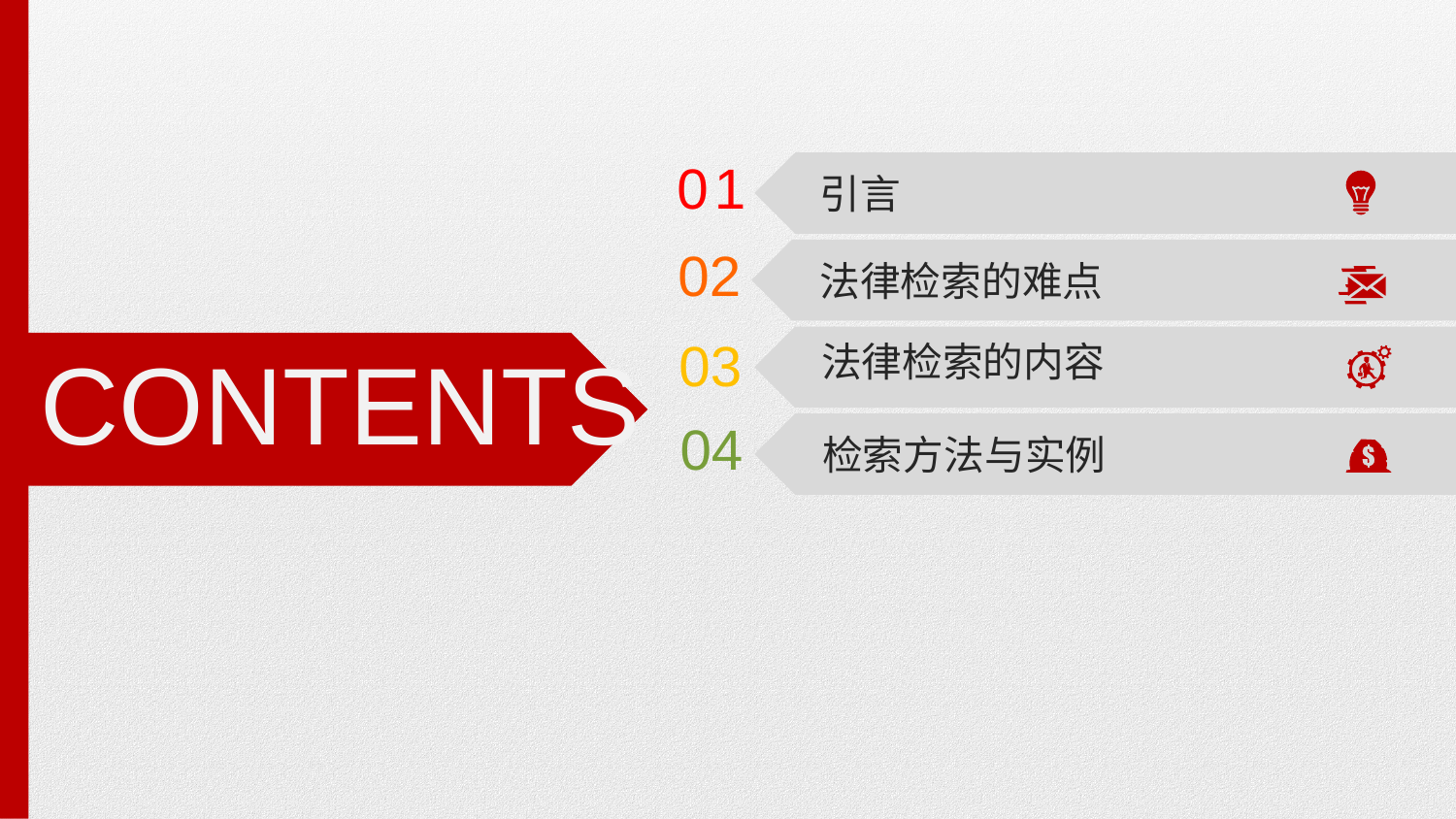

01
引言

02

法律检索的难点

03

CONTENTS
法律检索的内容
04

检索方法与实例